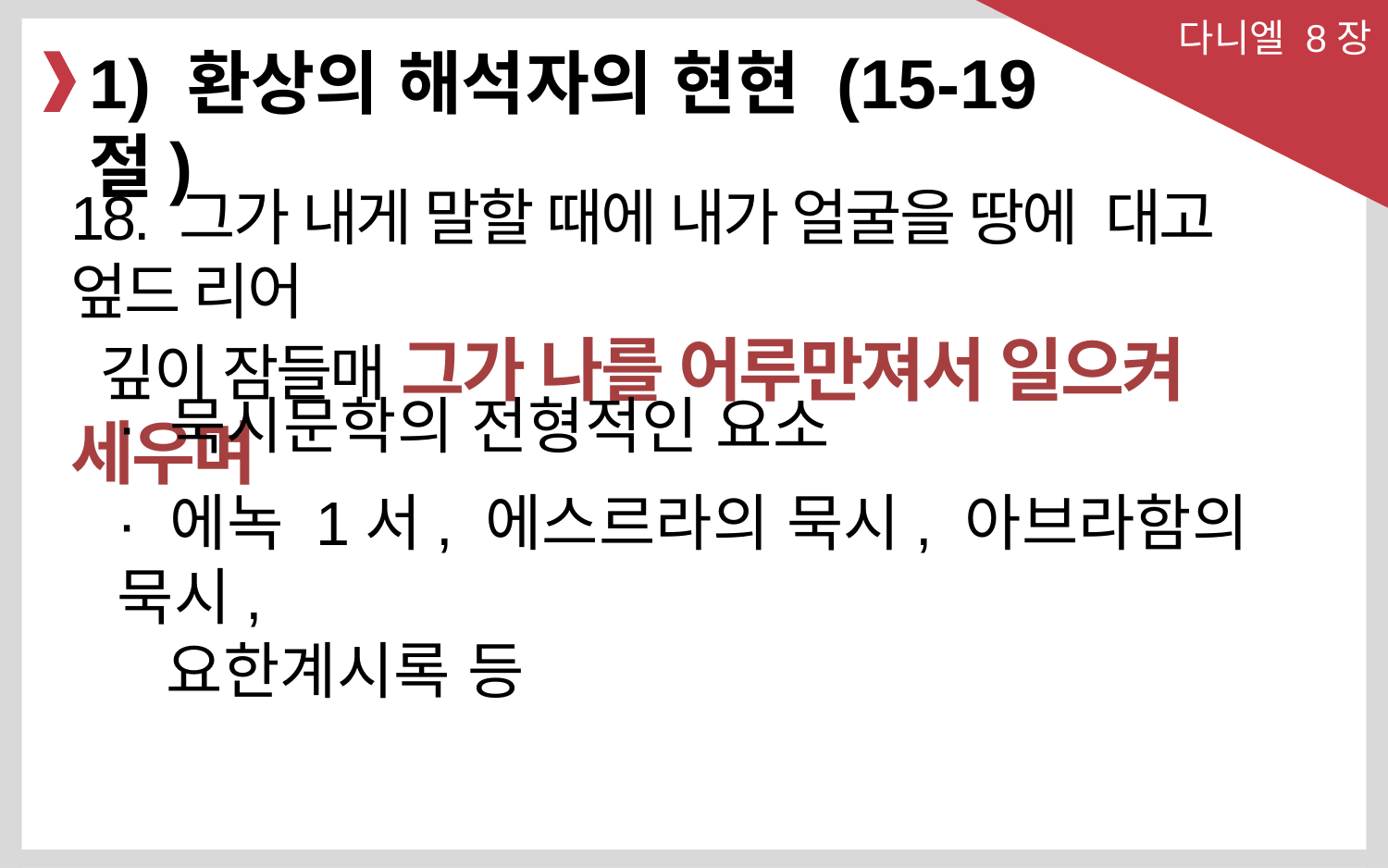

다니엘 8장
1) 환상의 해석자의 현현 (15-19절)

18. 그가 내게 말할 때에 내가 얼굴을 땅에  대고  엎드 리어
  깊이 잠들매 그가 나를 어루만져서 일으켜 세우며
· 묵시문학의 전형적인 요소
· 에녹 1서, 에스르라의 묵시, 아브라함의 묵시,
  요한계시록 등